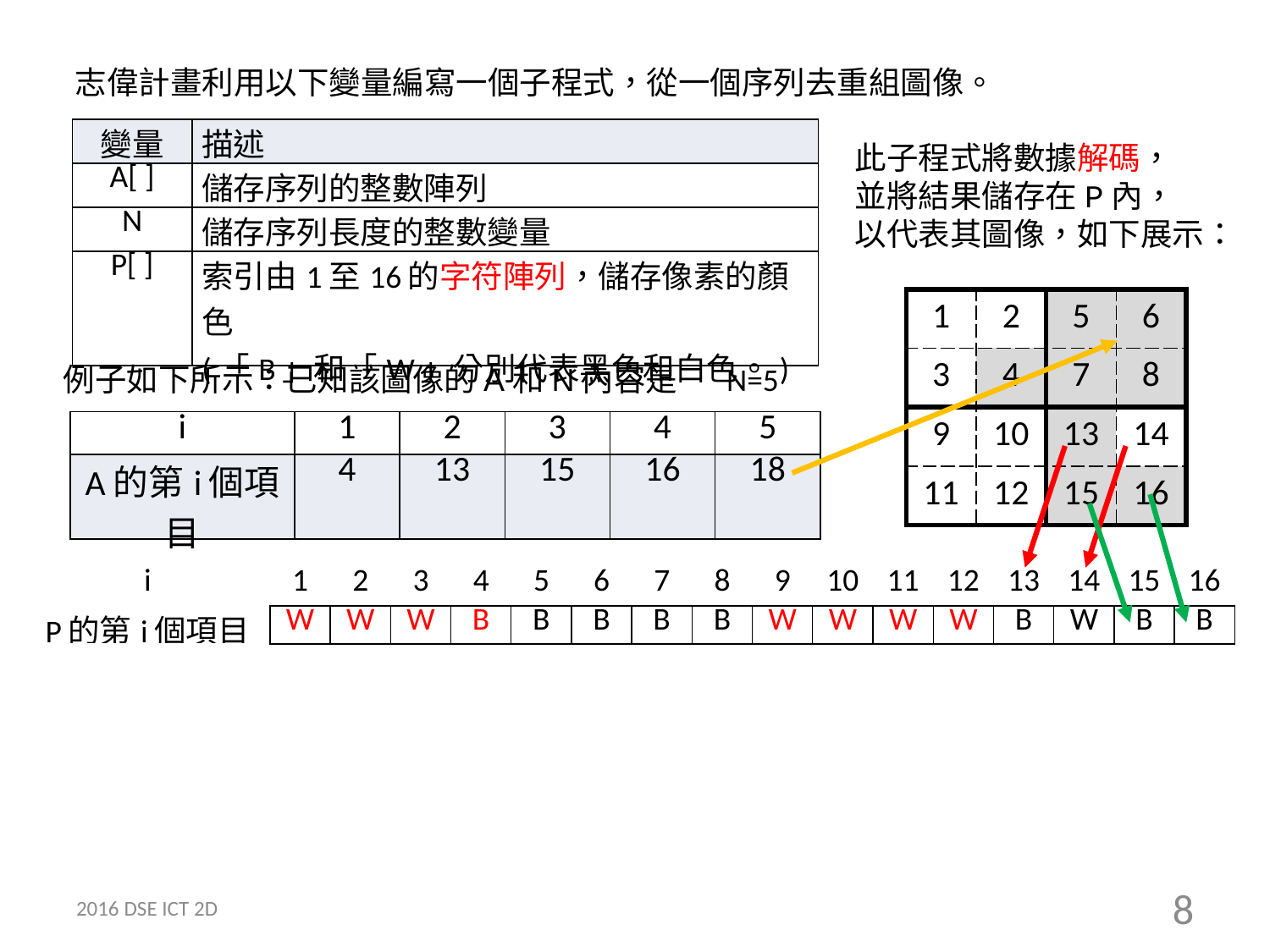

志偉計畫利用以下變量編寫一個子程式，從一個序列去重組圖像。
| 變量 | 描述 |
| --- | --- |
| A[ ] | 儲存序列的整數陣列 |
| N | 儲存序列長度的整數變量 |
| P[ ] | 索引由1至16的字符陣列，儲存像素的顏色 (「B」和「W」分別代表黑色和白色。) |
此子程式將數據解碼，
並將結果儲存在P內，
以代表其圖像，如下展示：
| 1 | 2 | 5 | 6 |
| --- | --- | --- | --- |
| 3 | 4 | 7 | 8 |
| 9 | 10 | 13 | 14 |
| 11 | 12 | 15 | 16 |
例子如下所示：已知該圖像的A和N內容是
N=5
| i | 1 | 2 | 3 | 4 | 5 |
| --- | --- | --- | --- | --- | --- |
| A的第i個項目 | 4 | 13 | 15 | 16 | 18 |
| i | 1 | 2 | 3 | 4 | 5 | 6 | 7 | 8 | 9 | 10 | 11 | 12 | 13 | 14 | 15 | 16 |
| --- | --- | --- | --- | --- | --- | --- | --- | --- | --- | --- | --- | --- | --- | --- | --- | --- |
| P的第i個項目 | W | W | W | B | B | B | B | B | W | W | W | W | B | W | B | B |
2016 DSE ICT 2D
8